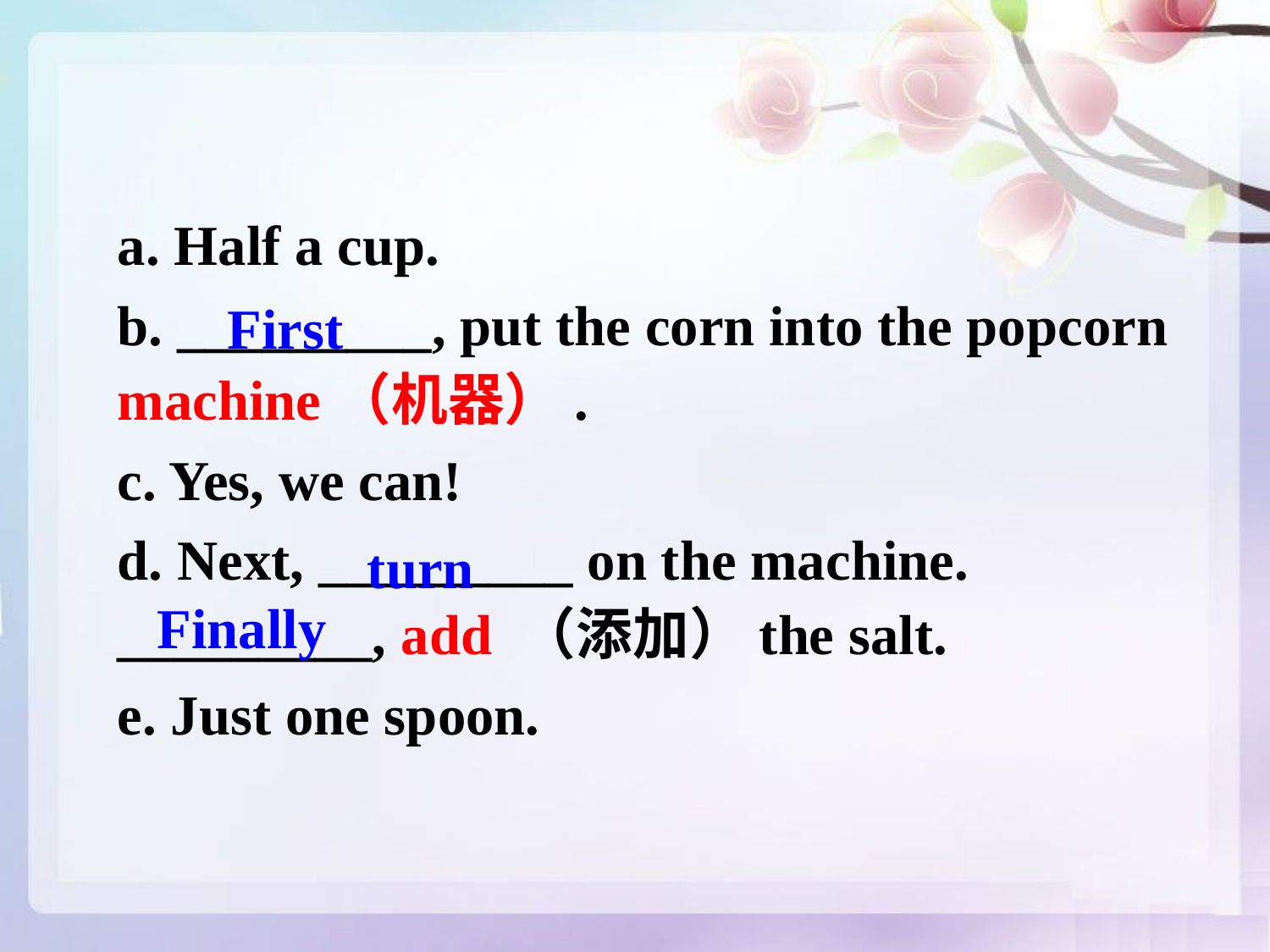

a. Half a cup.
b. _________, put the corn into the popcorn machine（机器）.
c. Yes, we can!
d. Next, _________ on the machine. _________, add （添加）the salt.
e. Just one spoon.
First
turn
Finally